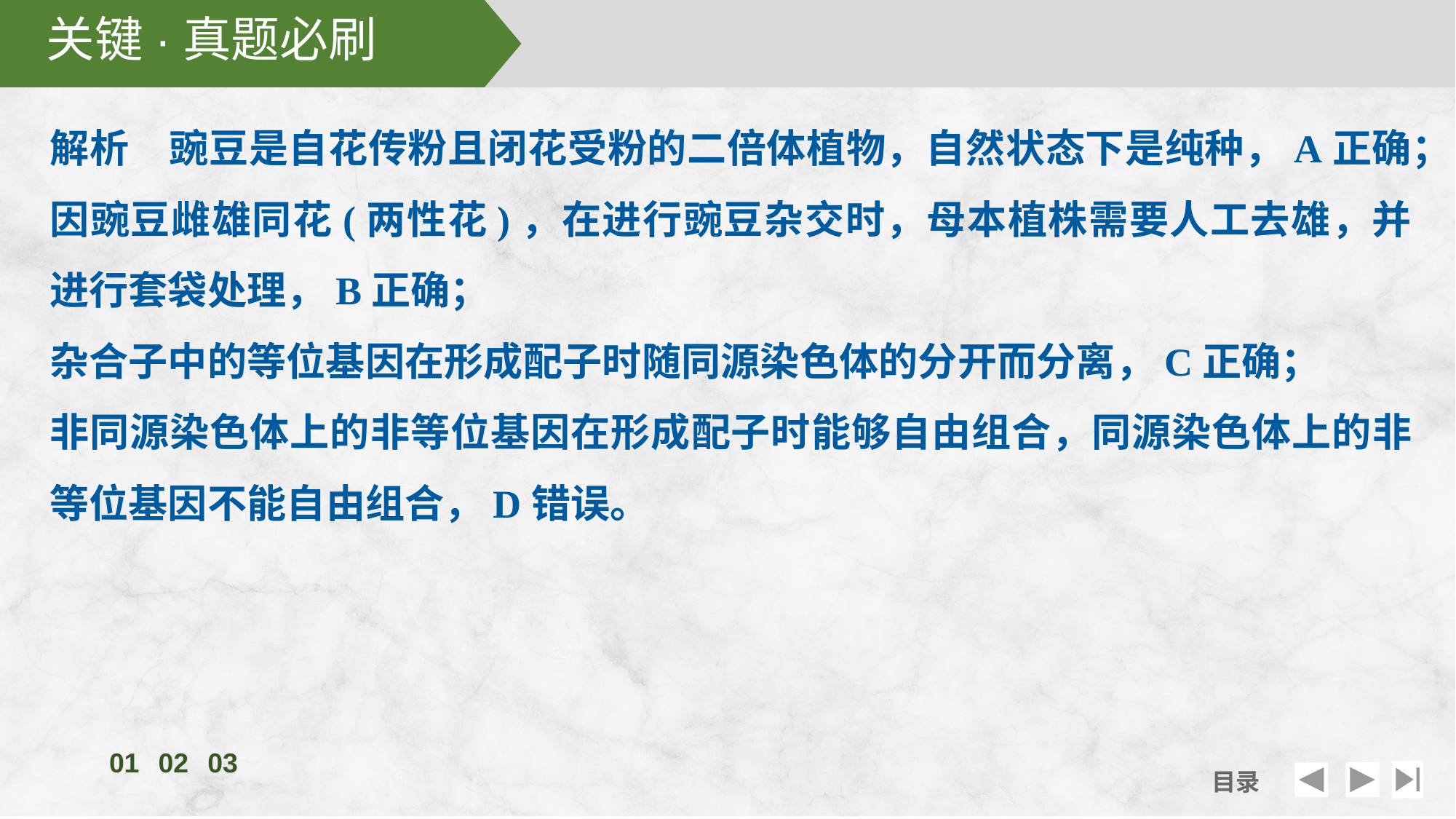

解析　豌豆是自花传粉且闭花受粉的二倍体植物，自然状态下是纯种，A正确；
因豌豆雌雄同花(两性花)，在进行豌豆杂交时，母本植株需要人工去雄，并进行套袋处理，B正确；
杂合子中的等位基因在形成配子时随同源染色体的分开而分离，C正确；
非同源染色体上的非等位基因在形成配子时能够自由组合，同源染色体上的非等位基因不能自由组合，D错误。